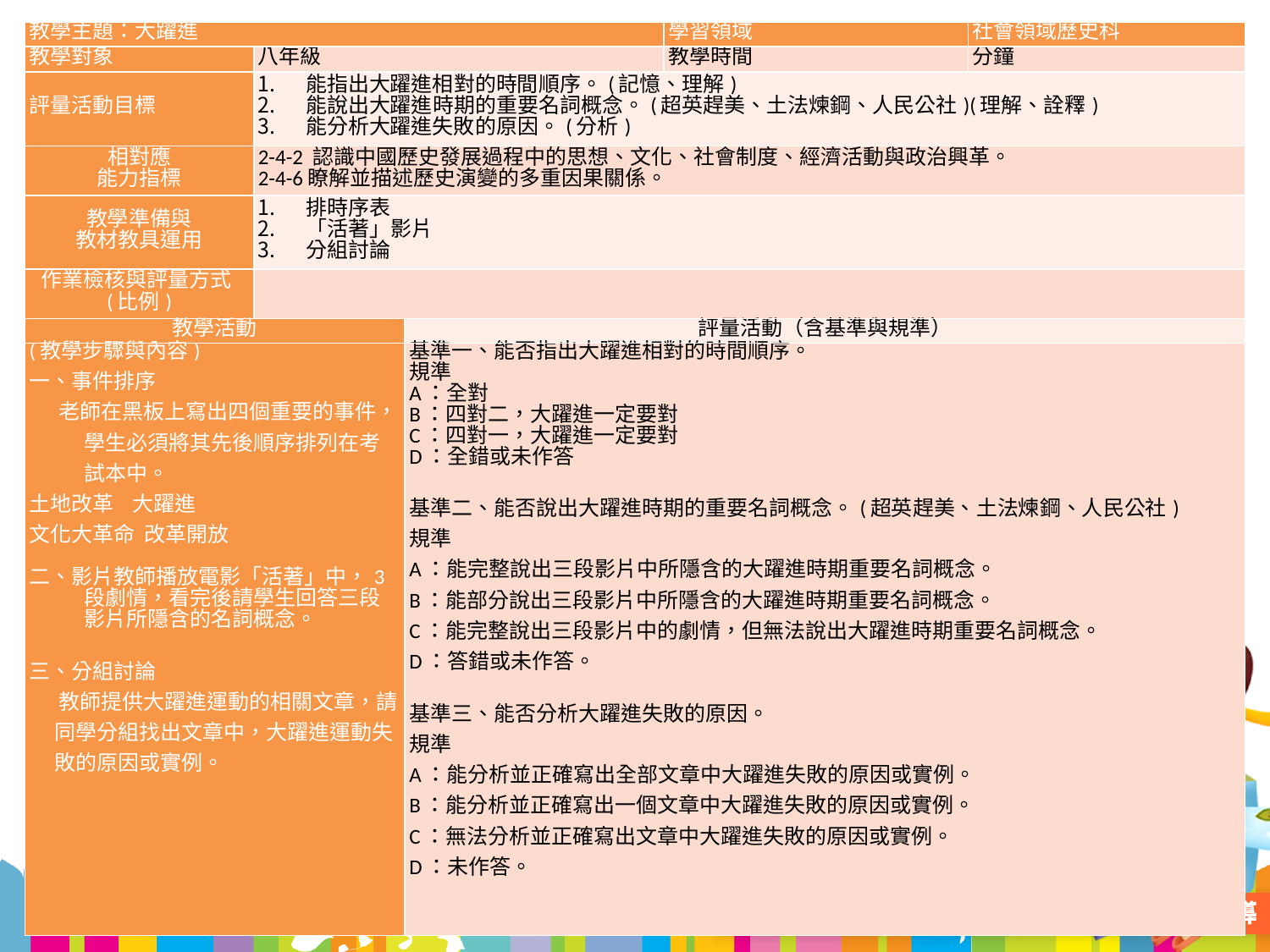

| 教學主題：大躍進 |  |  | 學習領域 | 社會領域歷史科 |
| --- | --- | --- | --- | --- |
| 教學對象 | 八年級 |  | 教學時間 | 分鐘 |
| 評量活動目標 | 能指出大躍進相對的時間順序。(記憶、理解) 能說出大躍進時期的重要名詞概念。(超英趕美、土法煉鋼、人民公社)(理解、詮釋) 能分析大躍進失敗的原因。(分析) |  |  |  |
| 相對應 能力指標 | 2-4-2 認識中國歷史發展過程中的思想、文化、社會制度、經濟活動與政治興革。 2-4-6瞭解並描述歷史演變的多重因果關係。 |  |  |  |
| 教學準備與 教材教具運用 | 排時序表 「活著」影片 分組討論 |  |  |  |
| 作業檢核與評量方式(比例) |  |  |  |  |
| 教學活動 |  | 評量活動（含基準與規準） |  |  |
| (教學步驟與內容) 一、事件排序 老師在黑板上寫出四個重要的事件，學生必須將其先後順序排列在考試本中。 土地改革 大躍進 文化大革命 改革開放 二、影片教師播放電影「活著」中，3段劇情，看完後請學生回答三段影片所隱含的名詞概念。 三、分組討論 教師提供大躍進運動的相關文章，請同學分組找出文章中，大躍進運動失敗的原因或實例。 |  | 基準一、能否指出大躍進相對的時間順序。 規準 A：全對 B：四對二，大躍進一定要對 C：四對一，大躍進一定要對 D：全錯或未作答   基準二、能否說出大躍進時期的重要名詞概念。(超英趕美、土法煉鋼、人民公社) 規準 A：能完整說出三段影片中所隱含的大躍進時期重要名詞概念。 B：能部分說出三段影片中所隱含的大躍進時期重要名詞概念。 C：能完整說出三段影片中的劇情，但無法說出大躍進時期重要名詞概念。 D：答錯或未作答。     基準三、能否分析大躍進失敗的原因。 規準 A：能分析並正確寫出全部文章中大躍進失敗的原因或實例。 B：能分析並正確寫出一個文章中大躍進失敗的原因或實例。 C：無法分析並正確寫出文章中大躍進失敗的原因或實例。 D：未作答。 |  |  |